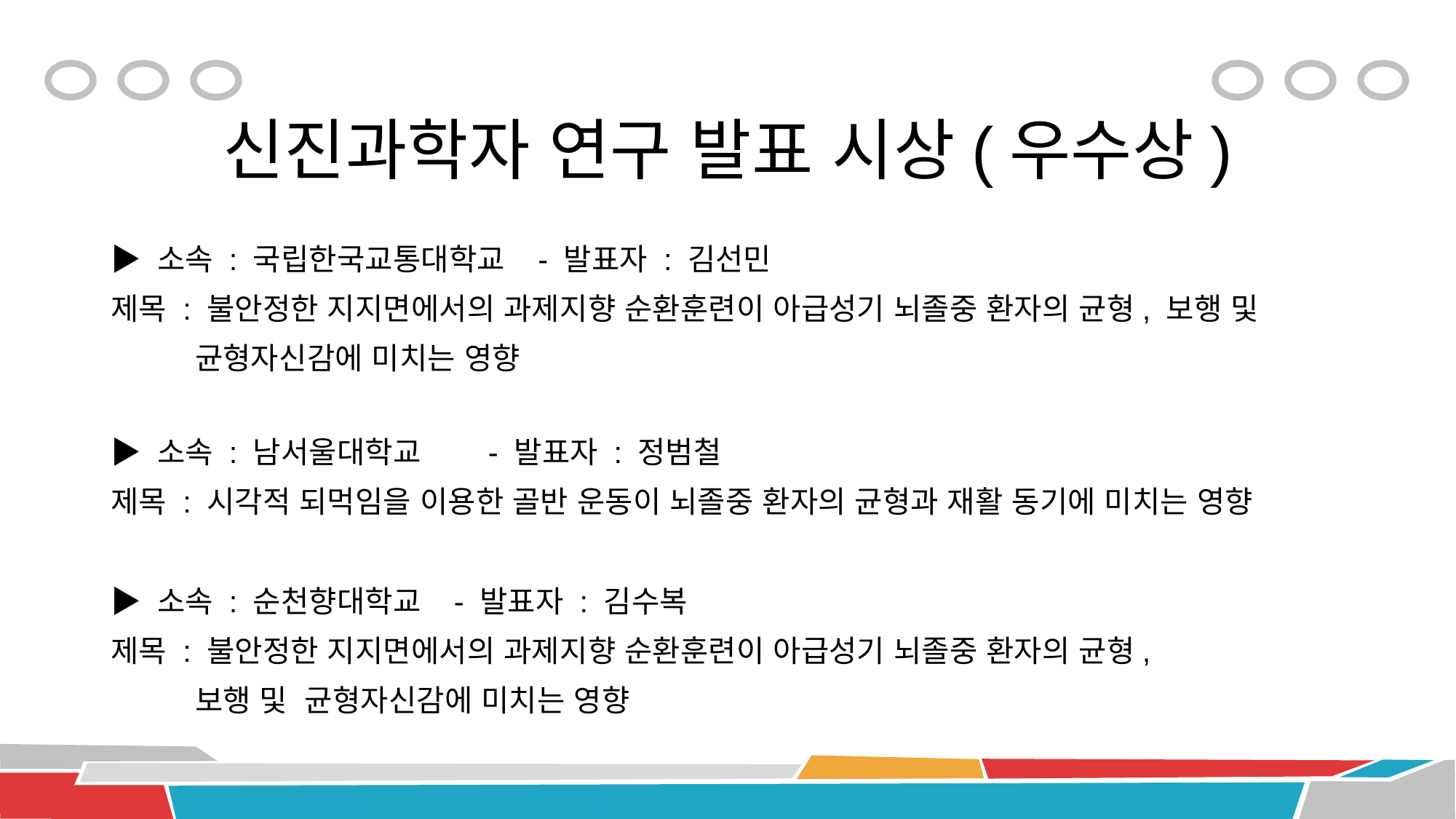

신진과학자 연구 발표 시상(우수상)
▶ 소속 : 국립한국교통대학교   - 발표자 : 김선민
제목 : 불안정한 지지면에서의 과제지향 순환훈련이 아급성기 뇌졸중 환자의 균형, 보행 및
         균형자신감에 미치는 영향
▶ 소속 : 남서울대학교       - 발표자 : 정범철
제목 : 시각적 되먹임을 이용한 골반 운동이 뇌졸중 환자의 균형과 재활 동기에 미치는 영향

▶ 소속 : 순천향대학교   - 발표자 : 김수복
제목 : 불안정한 지지면에서의 과제지향 순환훈련이 아급성기 뇌졸중 환자의 균형,
         보행 및  균형자신감에 미치는 영향